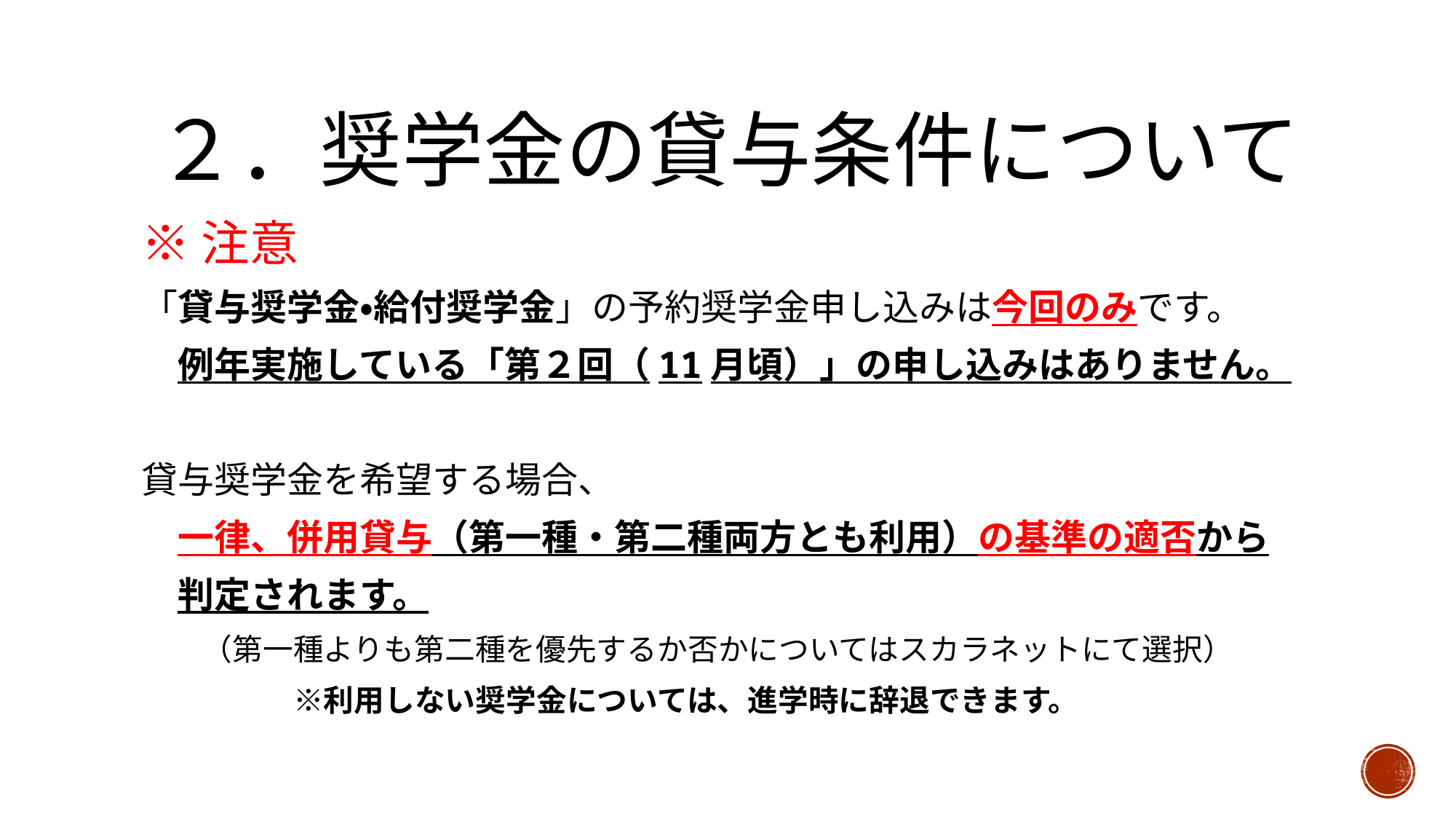

# ２．奨学金の貸与条件について
※注意
「貸与奨学金・給付奨学金」の予約奨学金申し込みは今回のみです。
　例年実施している「第２回（11月頃）」の申し込みはありません。

貸与奨学金を希望する場合、
　一律、併用貸与（第一種・第二種両方とも利用）の基準の適否から
　判定されます。
　　（第一種よりも第二種を優先するか否かについてはスカラネットにて選択）
　　　　　※利用しない奨学金については、進学時に辞退できます。